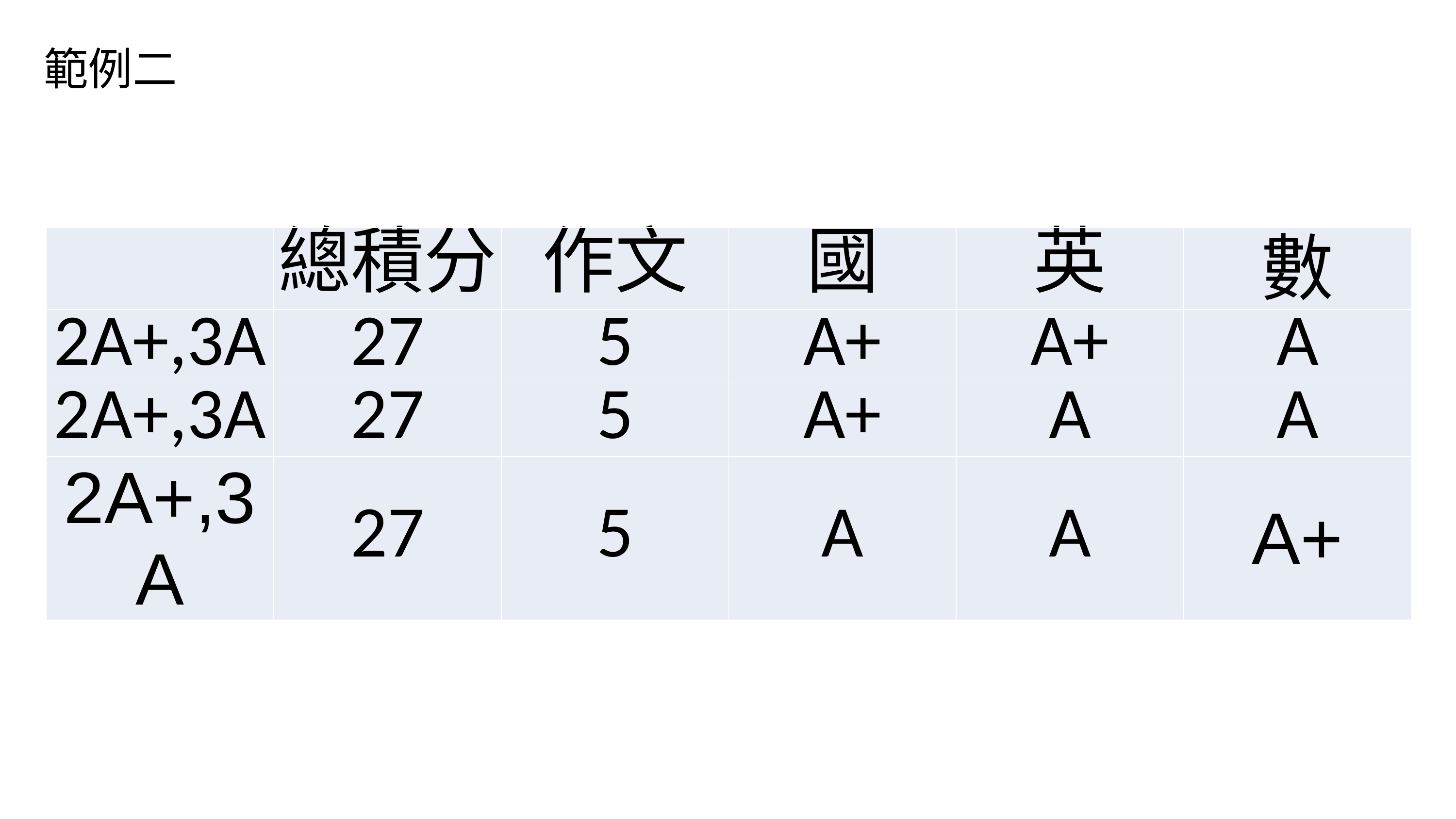

# 範例二
|  | 總積分 | 作文 | 國 | 英 | 數 |
| --- | --- | --- | --- | --- | --- |
| 2A+,3A | 27 | 5 | A+ | A+ | A |
| 2A+,3A | 27 | 5 | A+ | A | A |
| 2A+,3A | 27 | 5 | A | A | A+ |